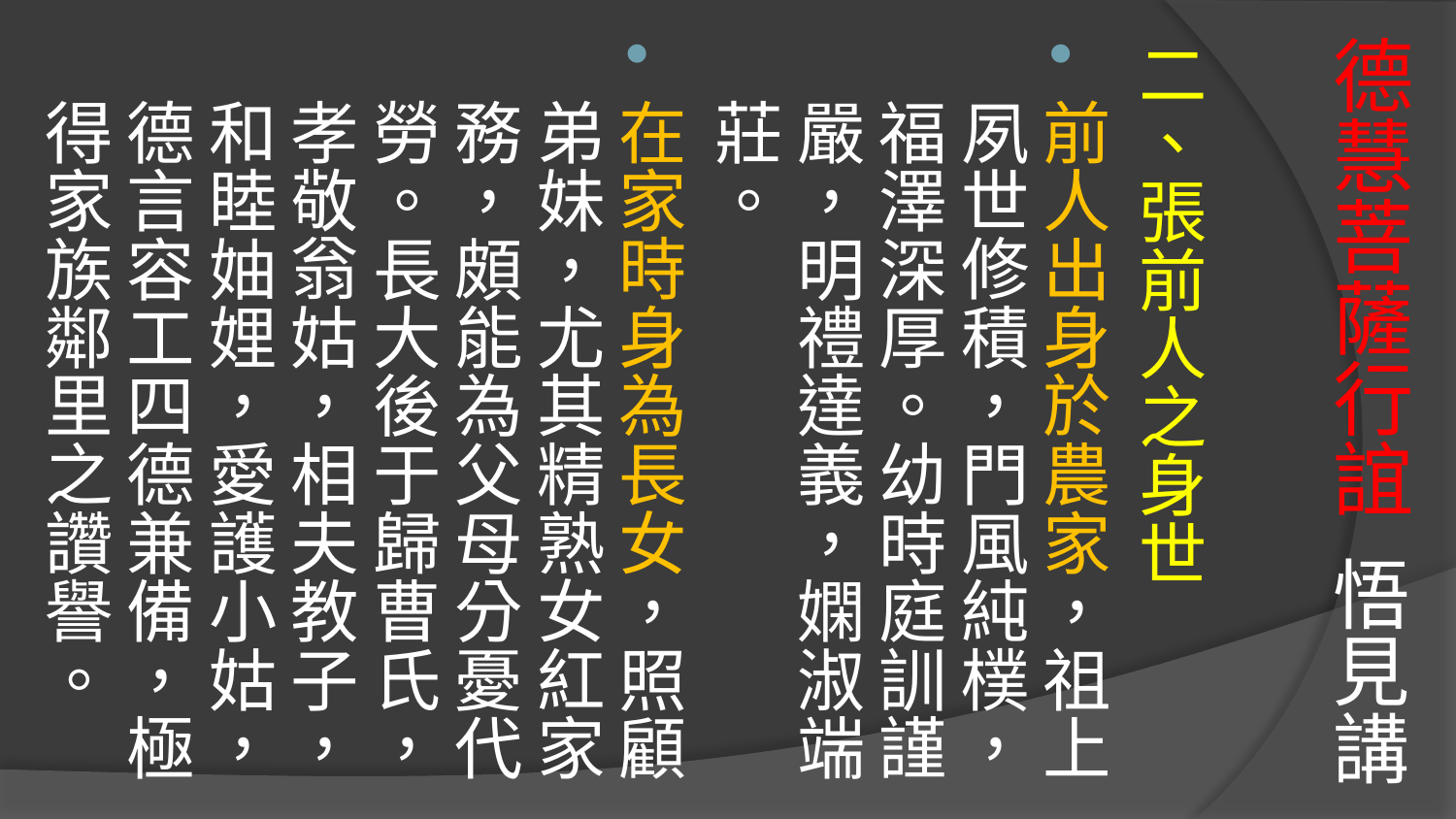

二、張前人之身世
前人出身於農家，祖上夙世修積，門風純樸，福澤深厚。幼時庭訓謹嚴，明禮達義，嫻淑端莊。
在家時身為長女，照顧弟妹，尤其精熟女紅家務，頗能為父母分憂代勞。長大後于歸曹氏，孝敬翁姑，相夫教子，和睦妯娌，愛護小姑，德言容工四德兼備，極得家族鄰里之讚譽。
# 德慧菩薩行誼  悟見講